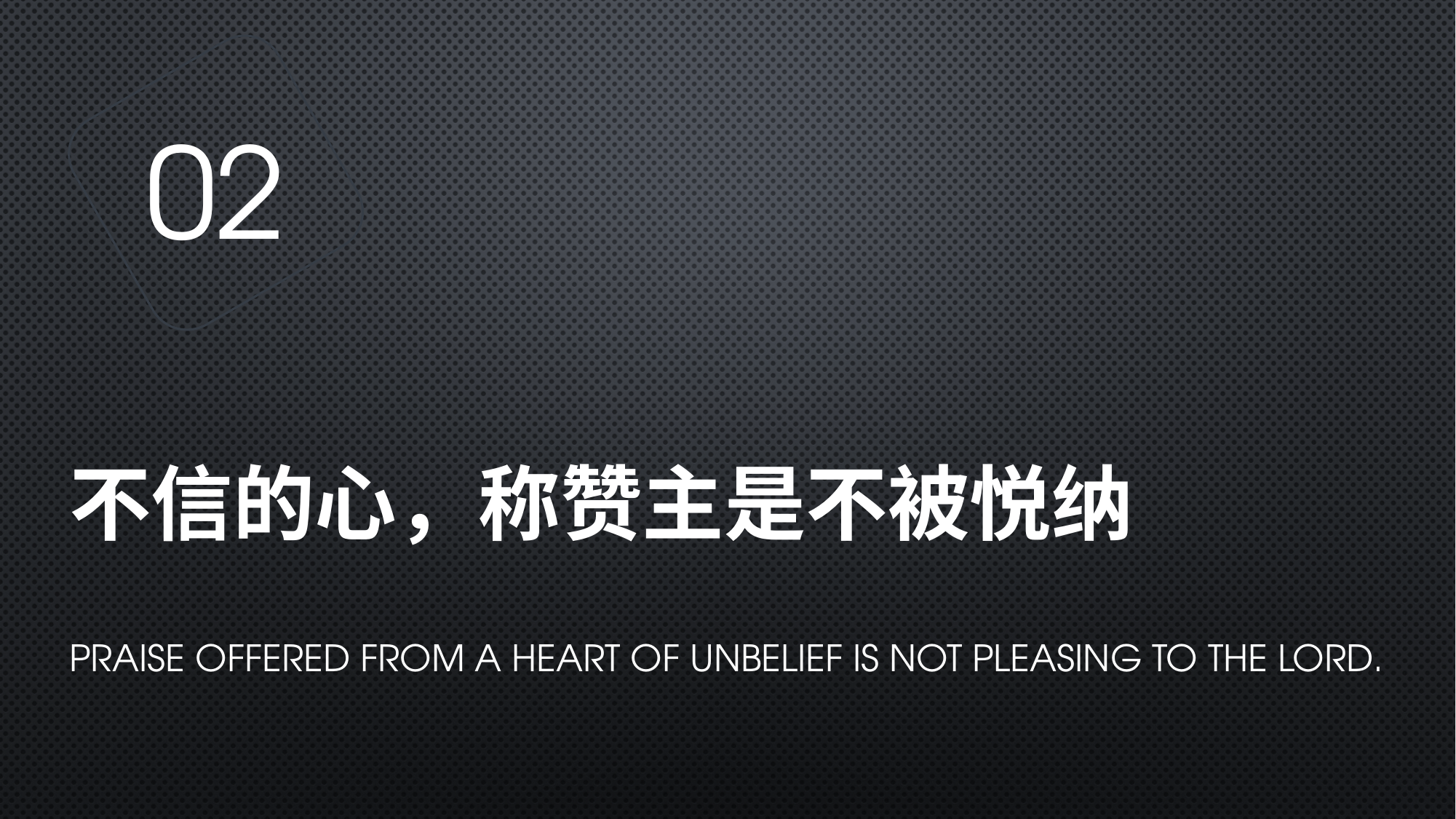

02
# 不信的心，称赞主是不被悦纳
Praise offered from a heart of unbelief is not pleasing to the Lord.